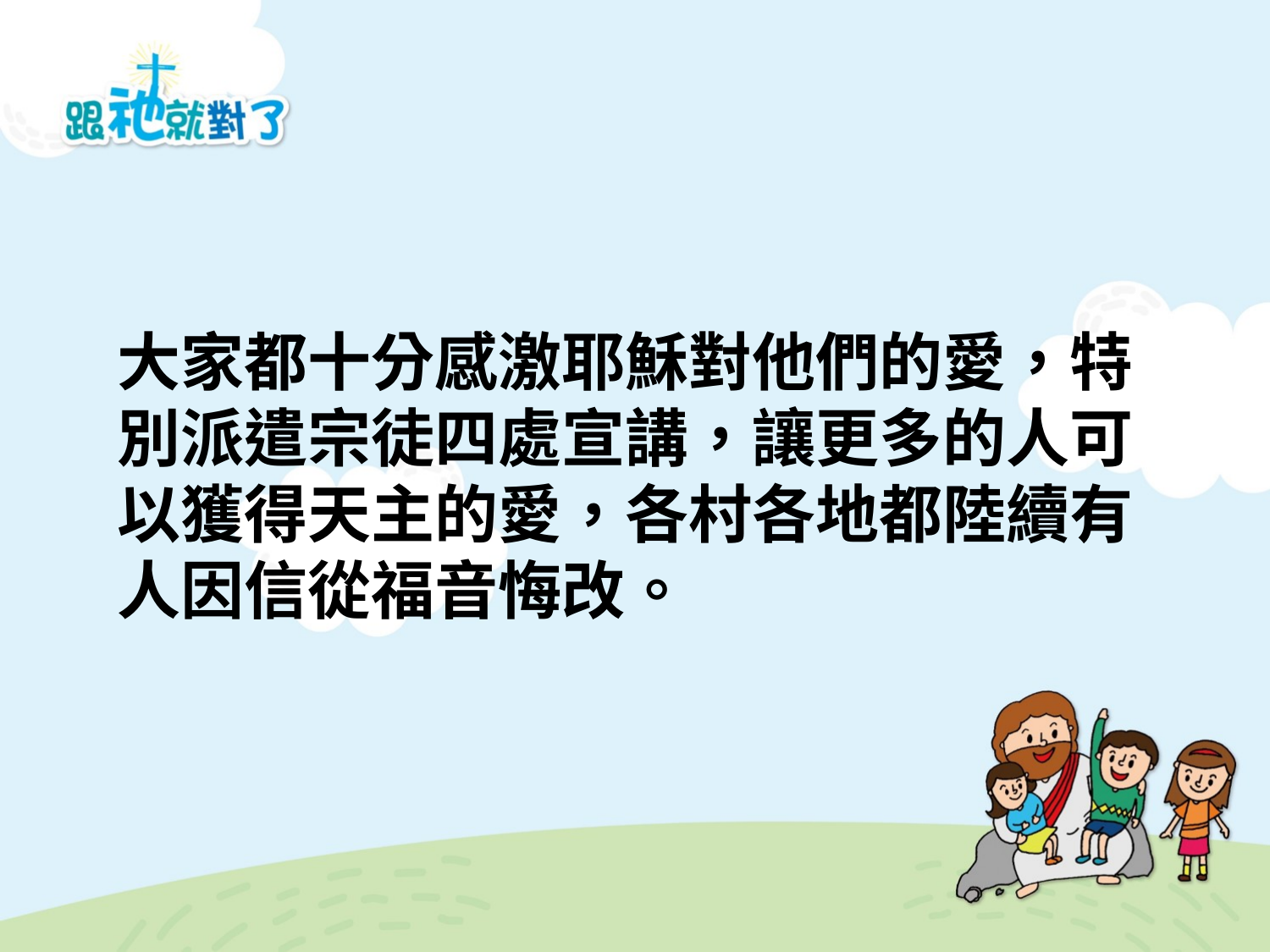

大家都十分感激耶穌對他們的愛，特別派遣宗徒四處宣講，讓更多的人可以獲得天主的愛，各村各地都陸續有人因信從福音悔改。